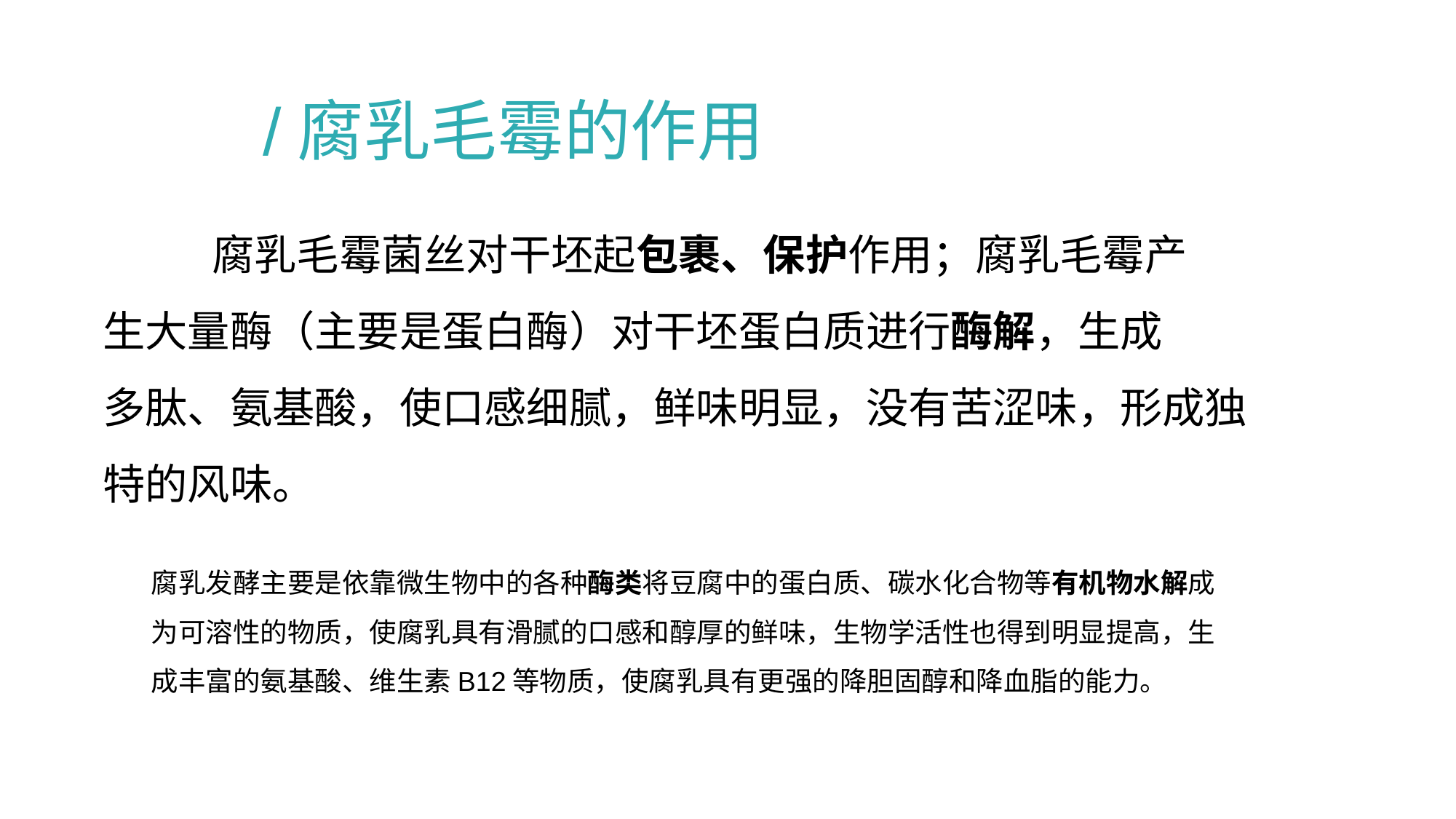

/腐乳毛霉的作用
	腐乳毛霉菌丝对干坯起包裹、保护作用；腐乳毛霉产
生大量酶（主要是蛋白酶）对干坯蛋白质进行酶解，生成
多肽、氨基酸，使口感细腻，鲜味明显，没有苦涩味，形成独
特的风味。

腐乳发酵主要是依靠微生物中的各种酶类将豆腐中的蛋白质、碳水化合物等有机物水解成为可溶性的物质，使腐乳具有滑腻的口感和醇厚的鲜味，生物学活性也得到明显提高，生成丰富的氨基酸、维生素B12等物质，使腐乳具有更强的降胆固醇和降血脂的能力。